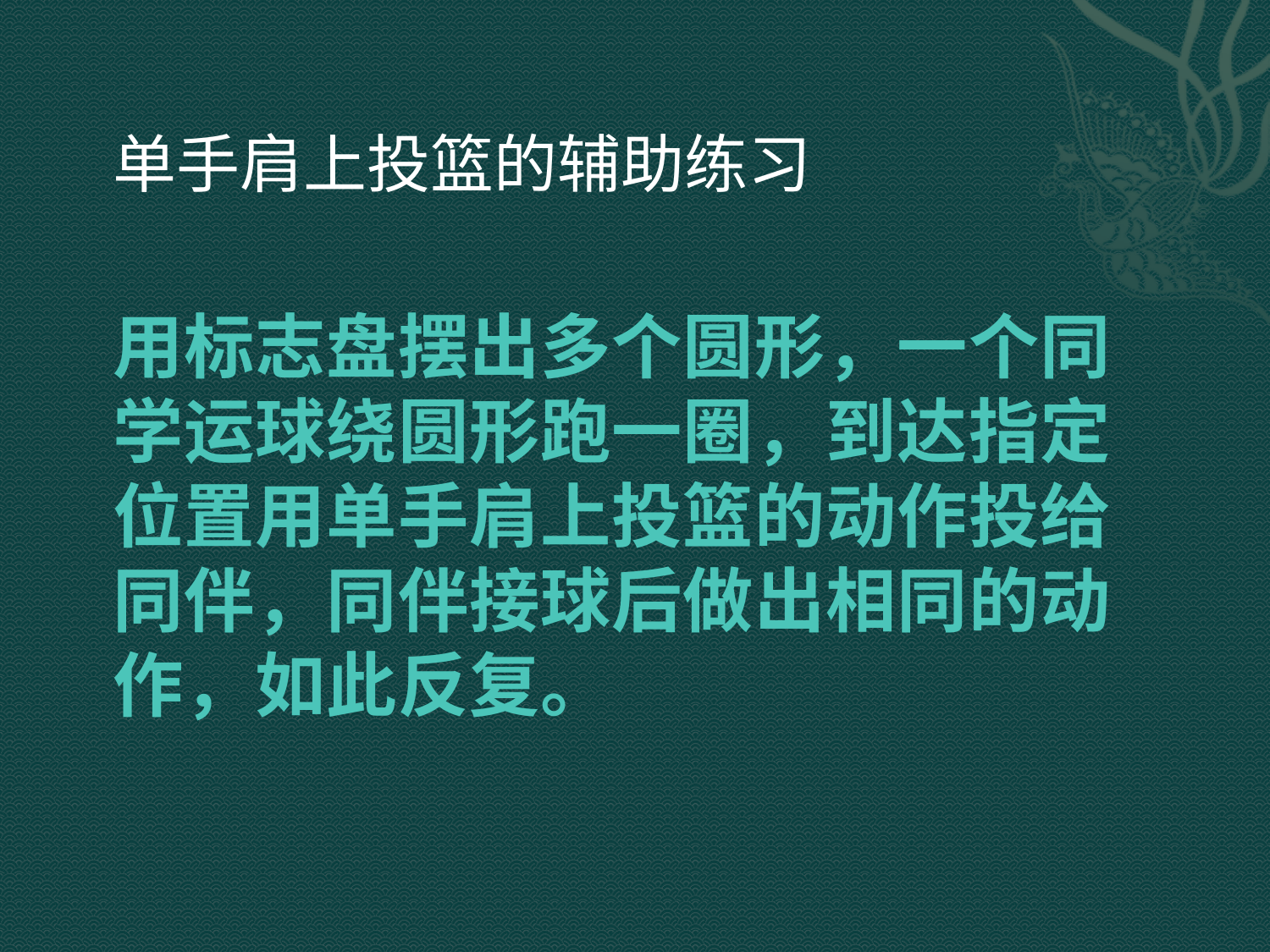

单手肩上投篮的辅助练习
# 用标志盘摆出多个圆形，一个同学运球绕圆形跑一圈，到达指定位置用单手肩上投篮的动作投给同伴，同伴接球后做出相同的动作，如此反复。